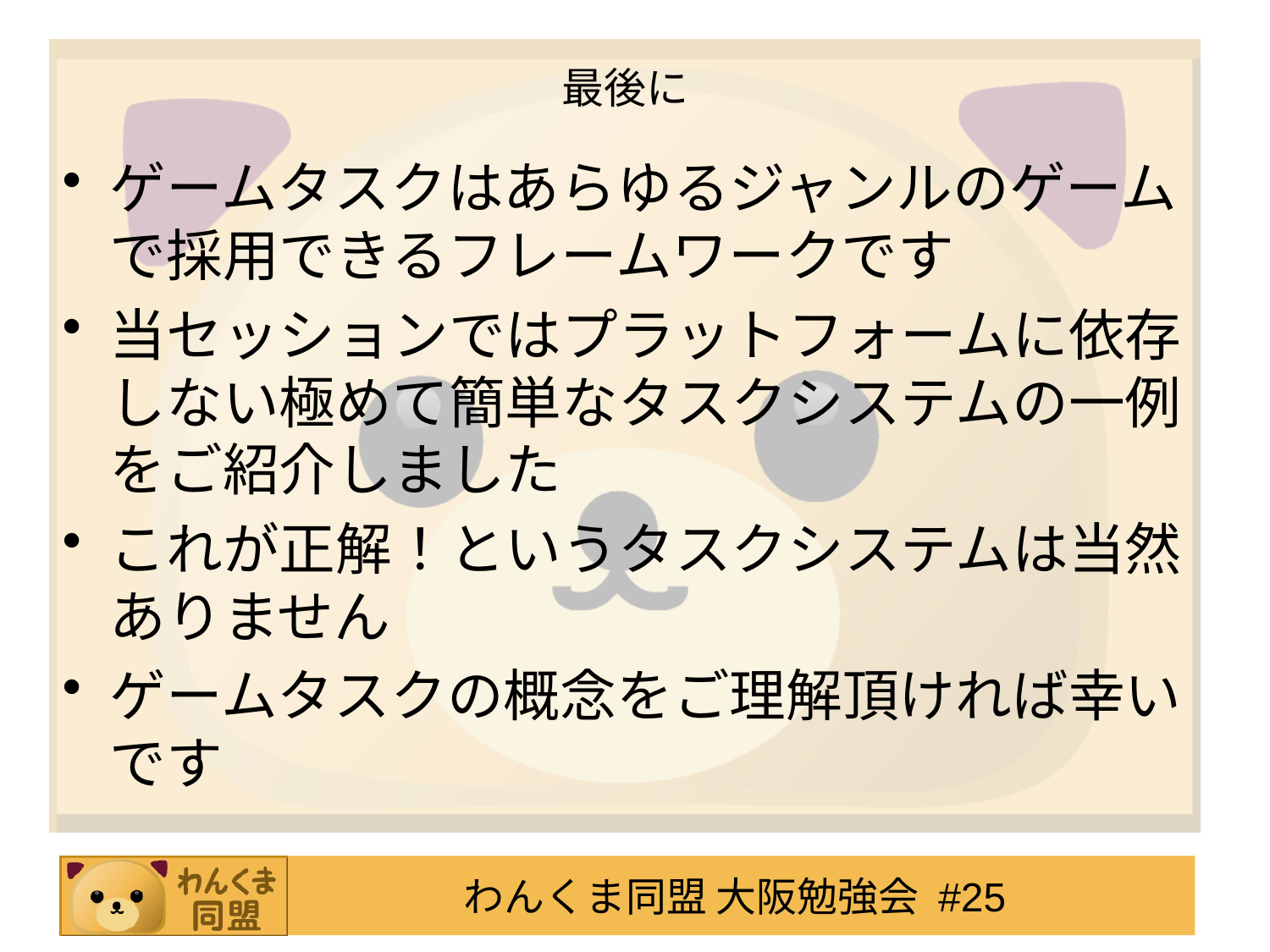

# 最後に
ゲームタスクはあらゆるジャンルのゲームで採用できるフレームワークです
当セッションではプラットフォームに依存しない極めて簡単なタスクシステムの一例をご紹介しました
これが正解！というタスクシステムは当然ありません
ゲームタスクの概念をご理解頂ければ幸いです